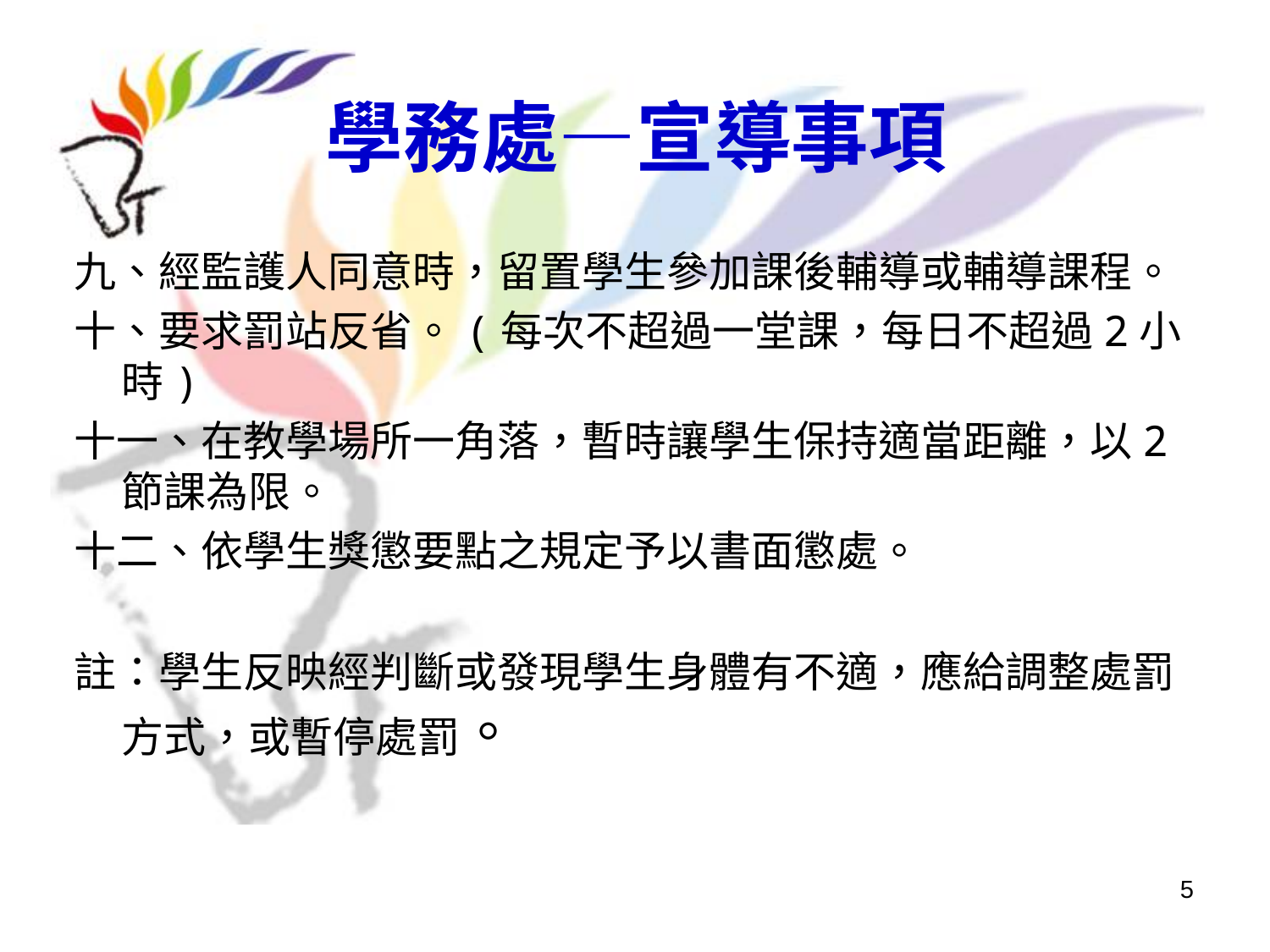

# 學務處—宣導事項
九、經監護人同意時，留置學生參加課後輔導或輔導課程。
十、要求罰站反省。(每次不超過一堂課，每日不超過2小時)
十一、在教學場所一角落，暫時讓學生保持適當距離，以2節課為限。
十二、依學生獎懲要點之規定予以書面懲處。

註：學生反映經判斷或發現學生身體有不適，應給調整處罰方式，或暫停處罰。

5